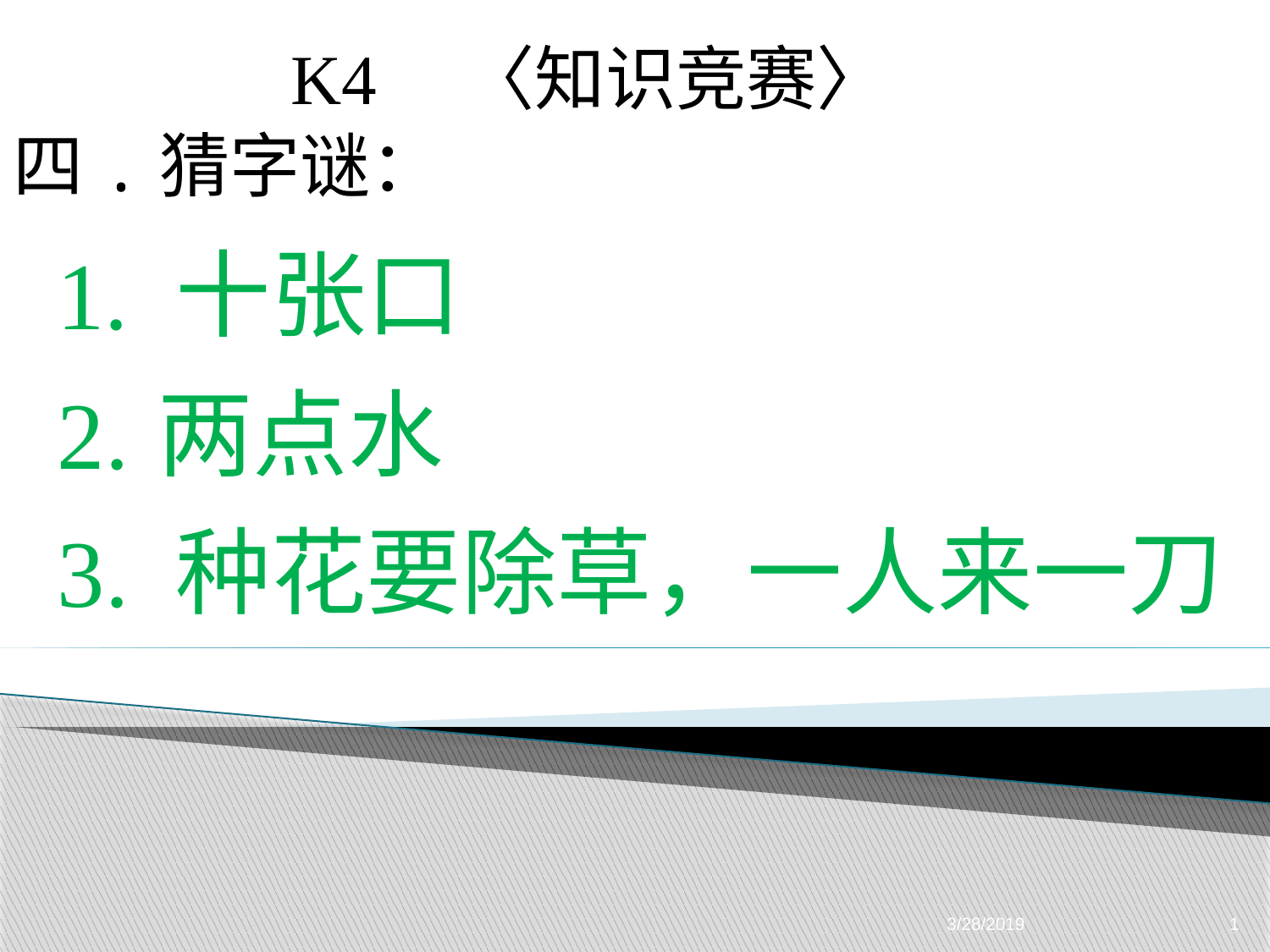

K4    〈知识竞赛〉
四.猜字谜：
1. 十张口

2.   两点水

3. 种花要除草，一人来一刀
3/28/2019
1